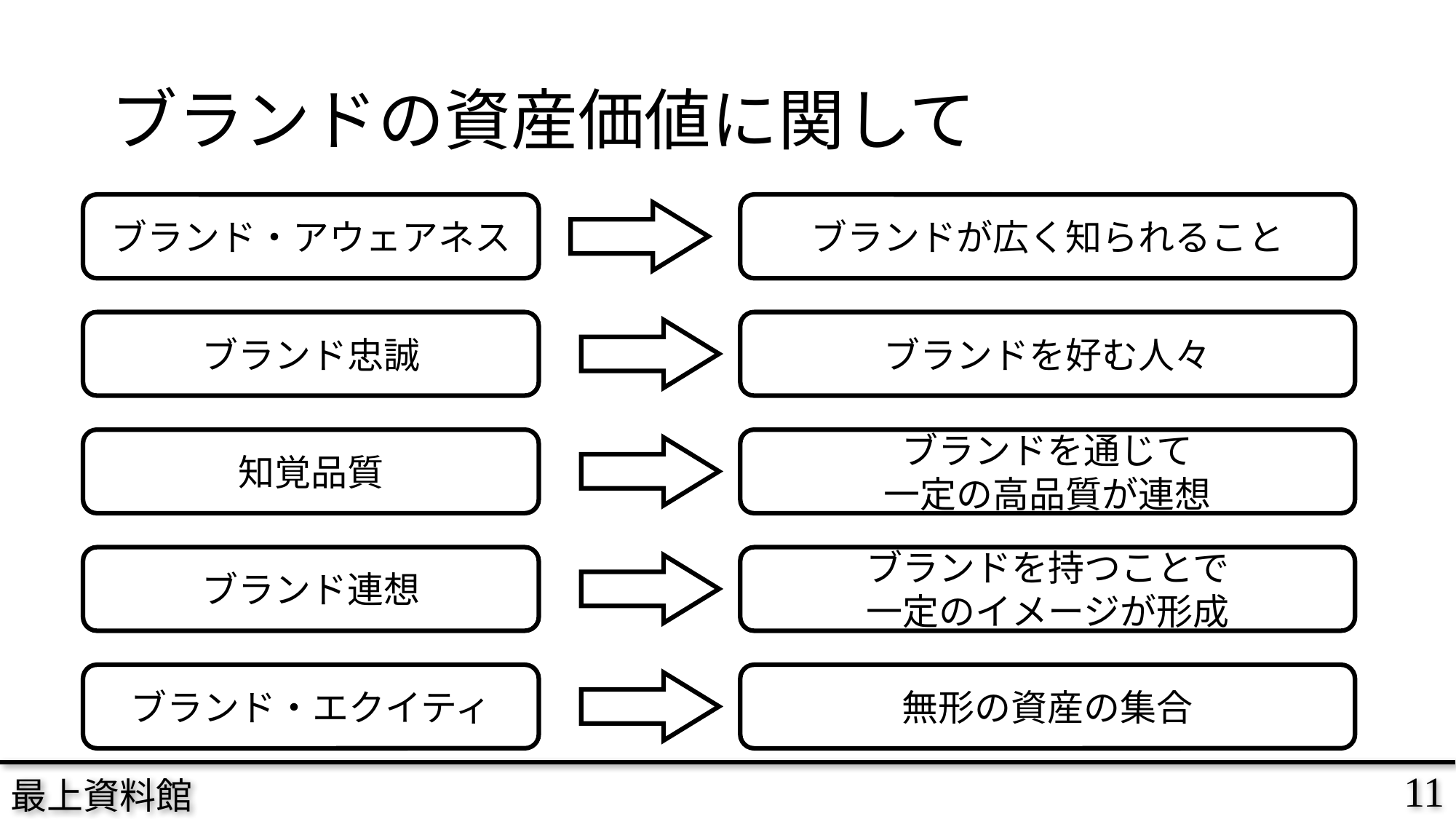

# ブランドの資産価値に関して
ブランド・アウェアネス
ブランドが広く知られること

ブランド忠誠
ブランドを好む人々

知覚品質
ブランドを通じて
一定の高品質が連想

ブランド連想
ブランドを持つことで
一定のイメージが形成

ブランド・エクイティ
無形の資産の集合